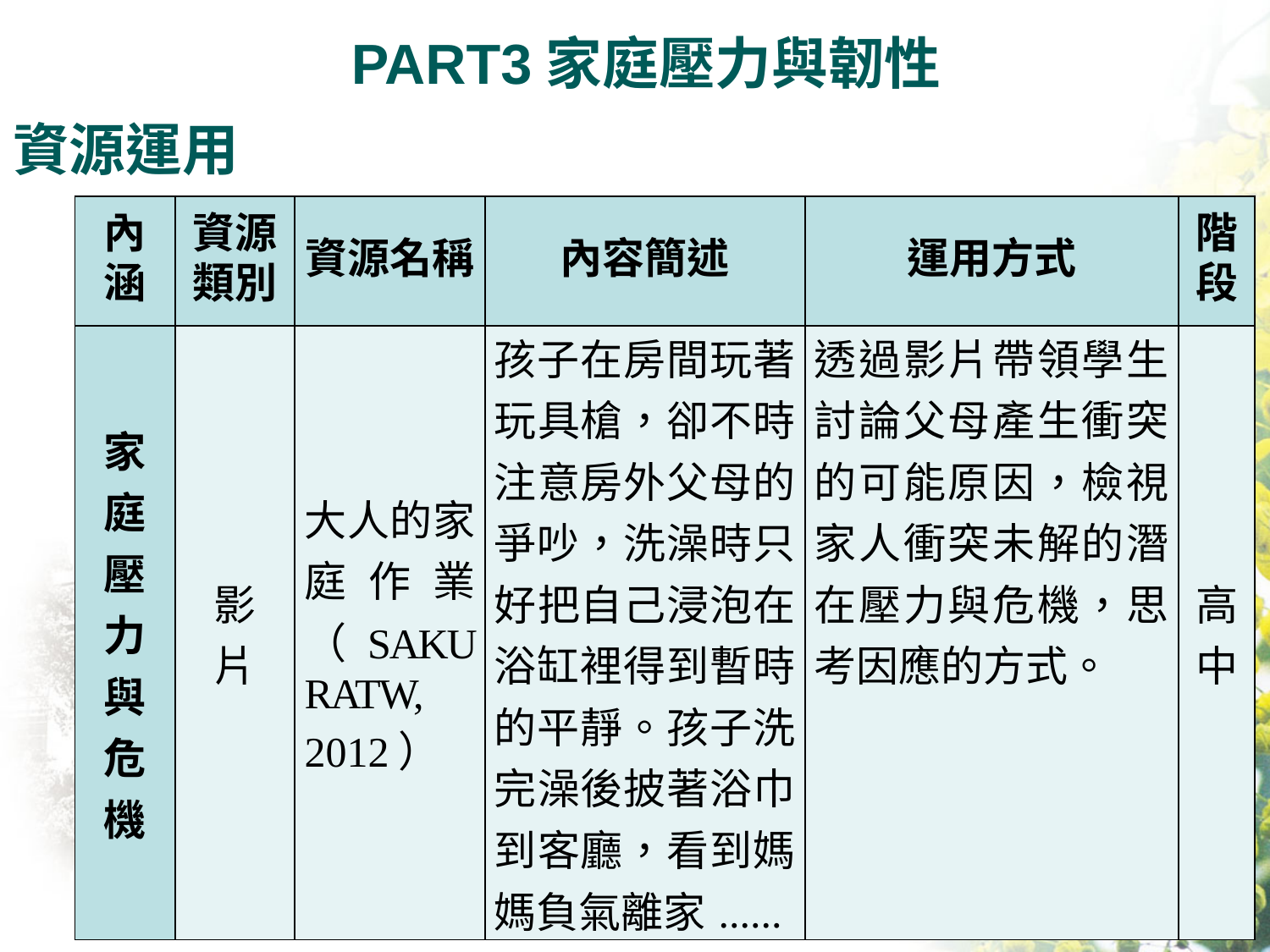

PART3家庭壓力與韌性
資源運用
| 內涵 | 資源類別 | 資源名稱 | 內容簡述 | 運用方式 | 階段 |
| --- | --- | --- | --- | --- | --- |
| 家 庭 壓 力 與 危 機 | 影 片 | 大人的家庭作業（SAKURATW, 2012） | 孩子在房間玩著玩具槍，卻不時注意房外父母的爭吵，洗澡時只好把自己浸泡在浴缸裡得到暫時的平靜。孩子洗完澡後披著浴巾到客廳，看到媽媽負氣離家...... | 透過影片帶領學生討論父母產生衝突的可能原因，檢視家人衝突未解的潛在壓力與危機，思考因應的方式。 | 高中 |